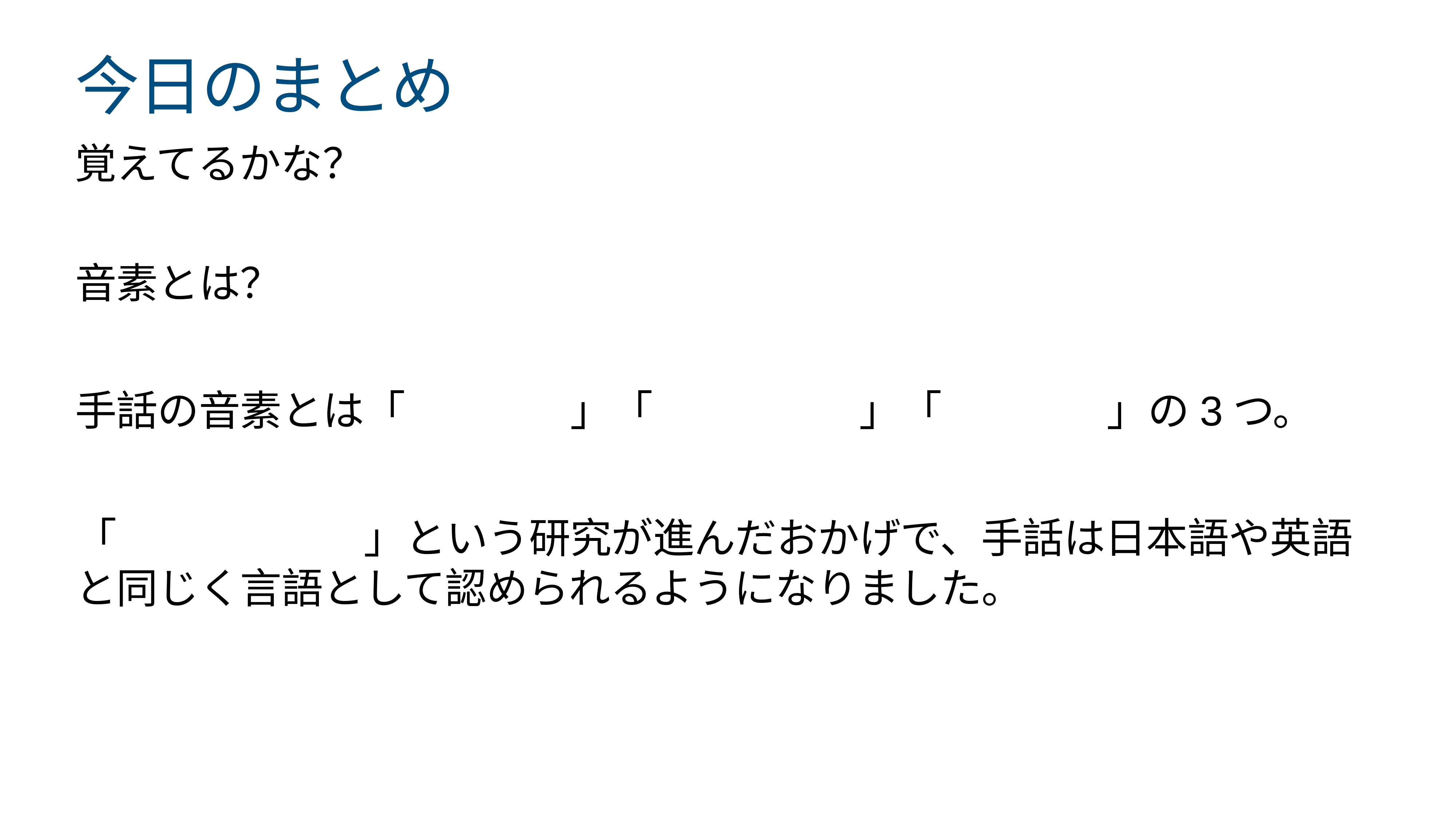

# 今日のまとめ
覚えてるかな？
音素とは？

手話の音素とは「　　　　」「　　　　　」「　　　　」の3つ。

「　　　　　　」という研究が進んだおかげで、手話は日本語や英語と同じく言語として認められるようになりました。